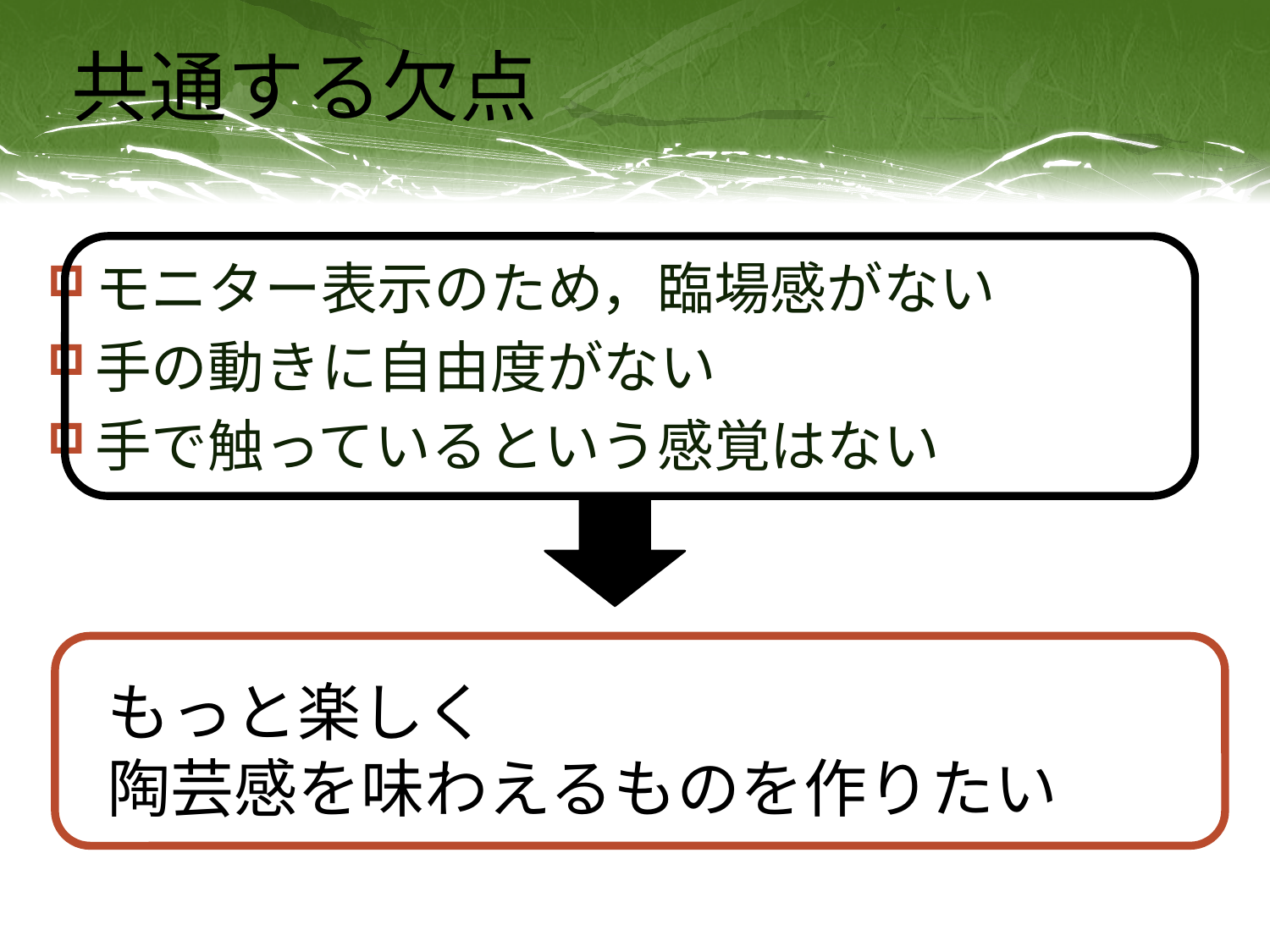

# 共通する欠点

モニター表示のため，臨場感がない
手の動きに自由度がない
手で触っているという感覚はない

もっと楽しく
陶芸感を味わえるものを作りたい